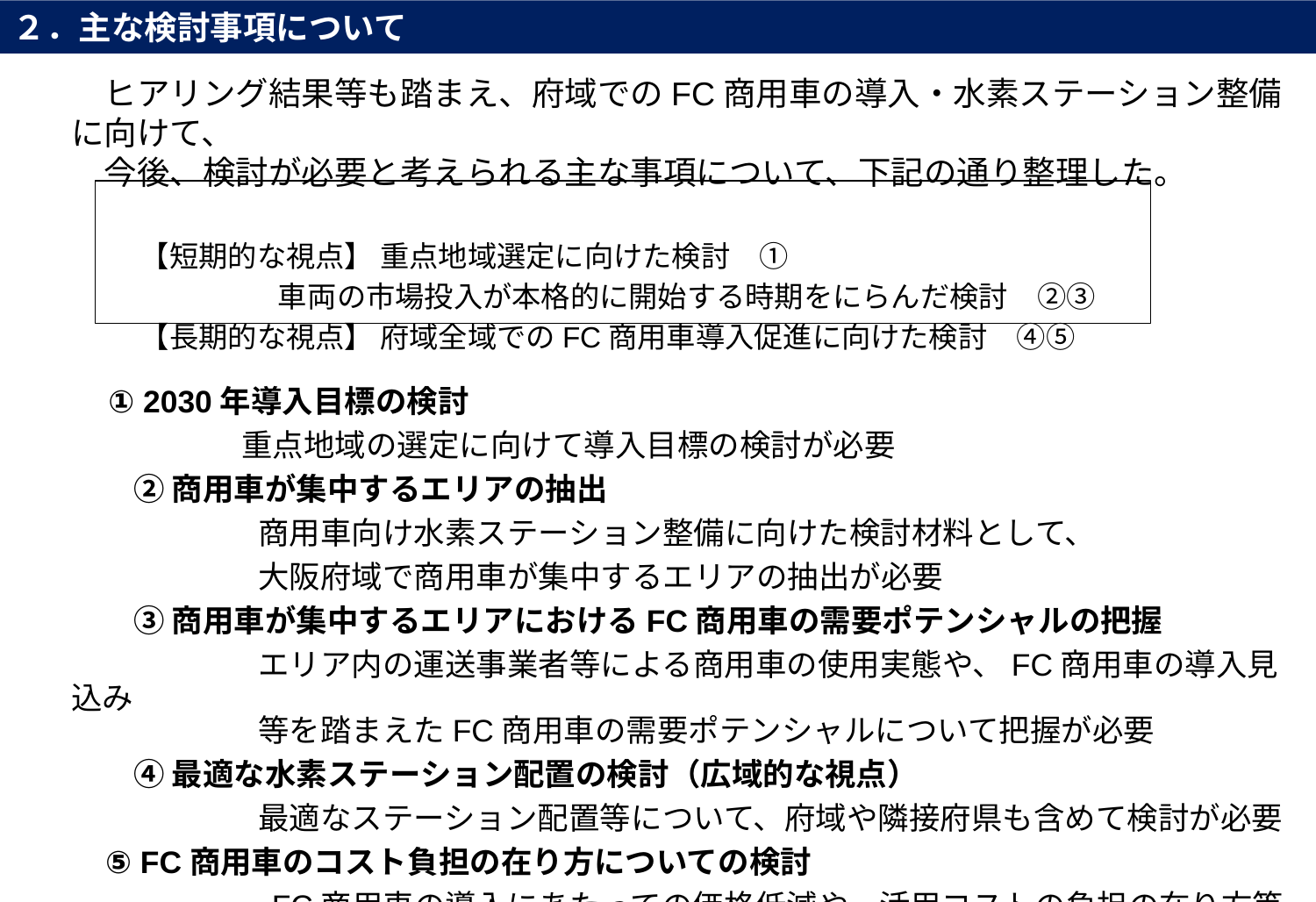

２．主な検討事項について
　ヒアリング結果等も踏まえ、府域でのFC商用車の導入・水素ステーション整備に向けて、
　今後、検討が必要と考えられる主な事項について、下記の通り整理した。

   　  【短期的な視点】 重点地域選定に向けた検討　①
     　                     車両の市場投入が本格的に開始する時期をにらんだ検討　②③
     　【長期的な視点】 府域全域でのFC商用車導入促進に向けた検討　④⑤
    ① 2030年導入目標の検討
 　　　　　重点地域の選定に向けて導入目標の検討が必要
　　② 商用車が集中するエリアの抽出
　　　　　　商用車向け水素ステーション整備に向けた検討材料として、
　　　　　　大阪府域で商用車が集中するエリアの抽出が必要
　　③ 商用車が集中するエリアにおけるFC商用車の需要ポテンシャルの把握
　　　　　　エリア内の運送事業者等による商用車の使用実態や、FC商用車の導入見込み
　　　　　　等を踏まえたFC商用車の需要ポテンシャルについて把握が必要

　　④ 最適な水素ステーション配置の検討（広域的な視点）
　　　　　　最適なステーション配置等について、府域や隣接府県も含めて検討が必要

    ⑤ FC商用車のコスト負担の在り方についての検討
　　　　　　 FC商用車の導入にあたっての価格低減や、活用コストの負担の在り方等
　　　　　　 について検討が必要